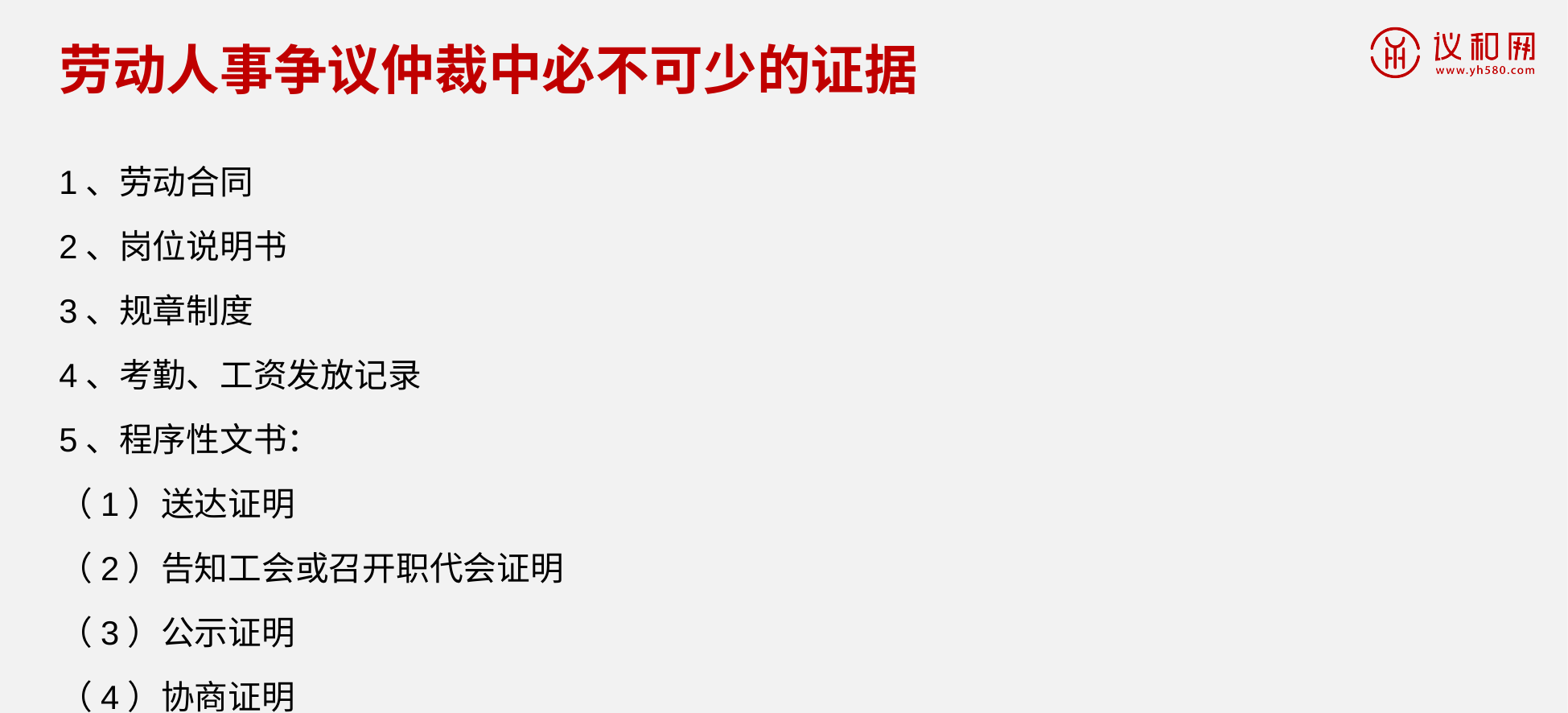

劳动人事争议仲裁中必不可少的证据

1、劳动合同
2、岗位说明书
3、规章制度
4、考勤、工资发放记录
5、程序性文书：
（1）送达证明
（2）告知工会或召开职代会证明
（3）公示证明
（4）协商证明